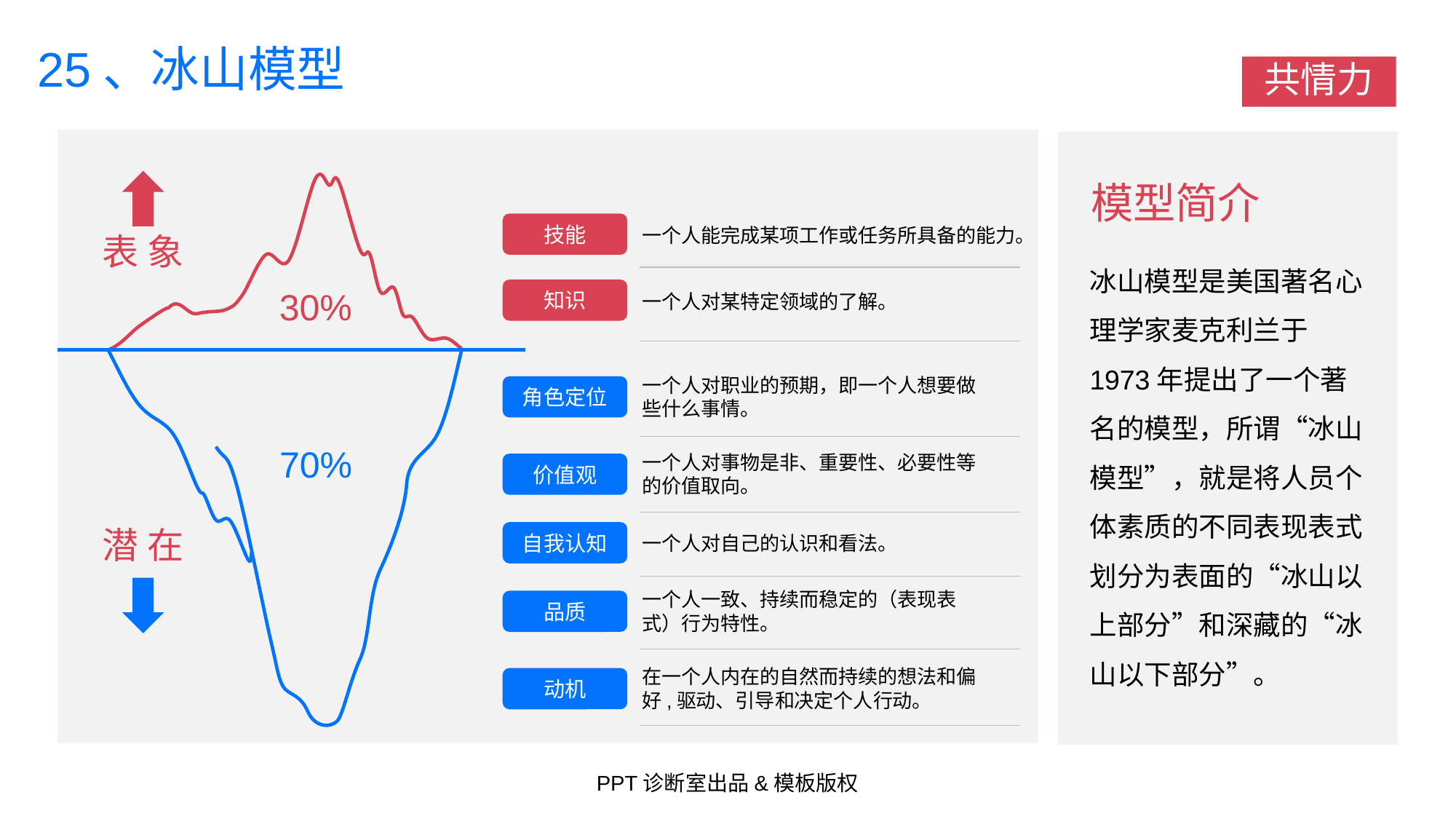

25、冰山模型
共情力

表 象
模型简介
冰山模型是美国著名心理学家麦克利兰于1973年提出了一个著名的模型，所谓“冰山模型”，就是将人员个体素质的不同表现表式划分为表面的“冰山以上部分”和深藏的“冰山以下部分”。

30%
70%
技能
一个人能完成某项工作或任务所具备的能力。
知识
一个人对某特定领域的了解。
一个人对职业的预期，即一个人想要做些什么事情。
角色定位
一个人对事物是非、重要性、必要性等的价值取向。
价值观
自我认知
一个人对自己的认识和看法。
一个人一致、持续而稳定的（表现表式）行为特性。
品质
在一个人内在的自然而持续的想法和偏好,驱动、引导和决定个人行动。
动机
潜 在

PPT诊断室出品&模板版权